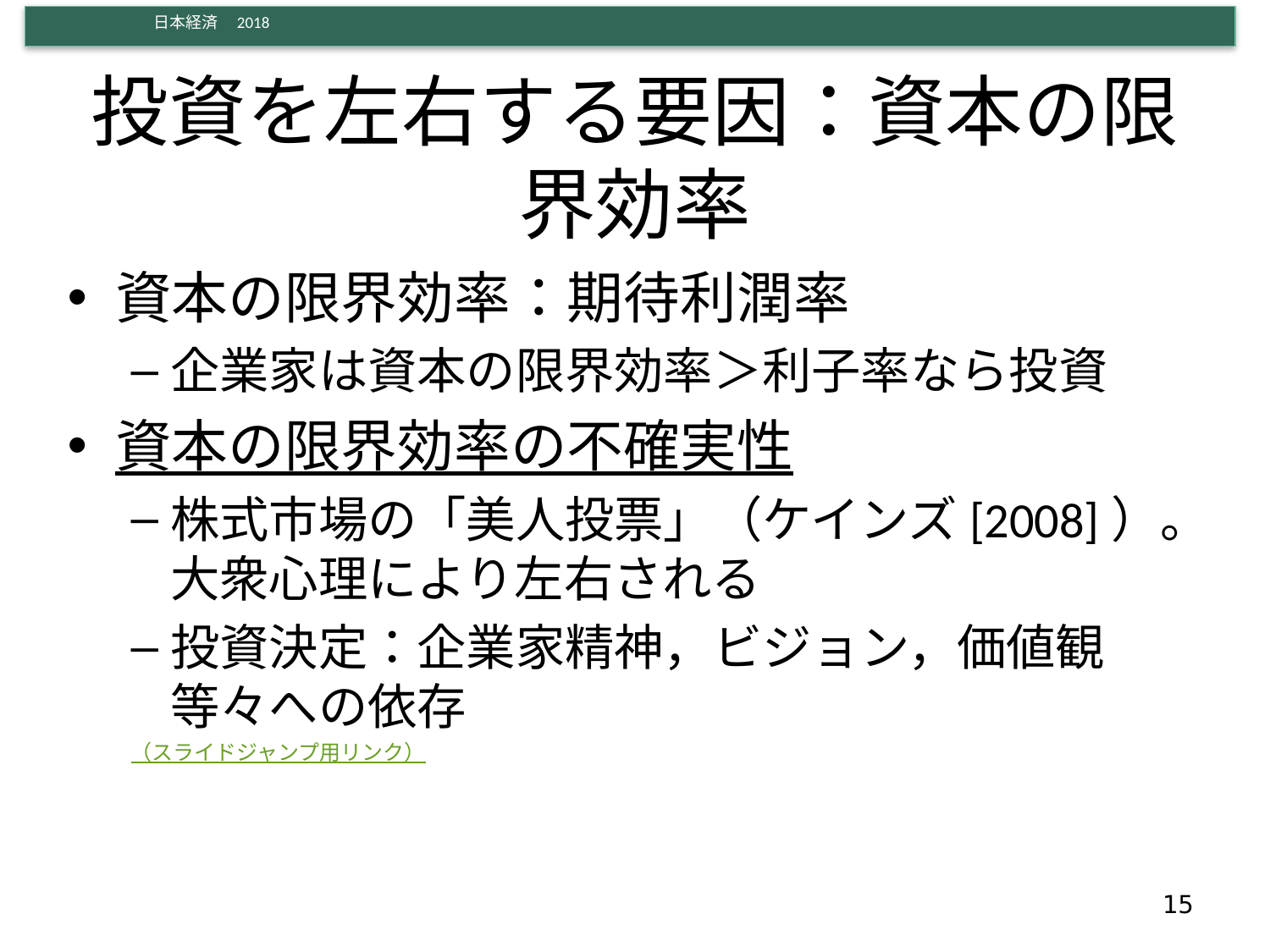

# 投資を左右する要因：資本の限界効率
資本の限界効率：期待利潤率
企業家は資本の限界効率＞利子率なら投資
資本の限界効率の不確実性
株式市場の「美人投票」（ケインズ[2008]）。大衆心理により左右される
投資決定：企業家精神，ビジョン，価値観等々への依存
（スライドジャンプ用リンク）

15